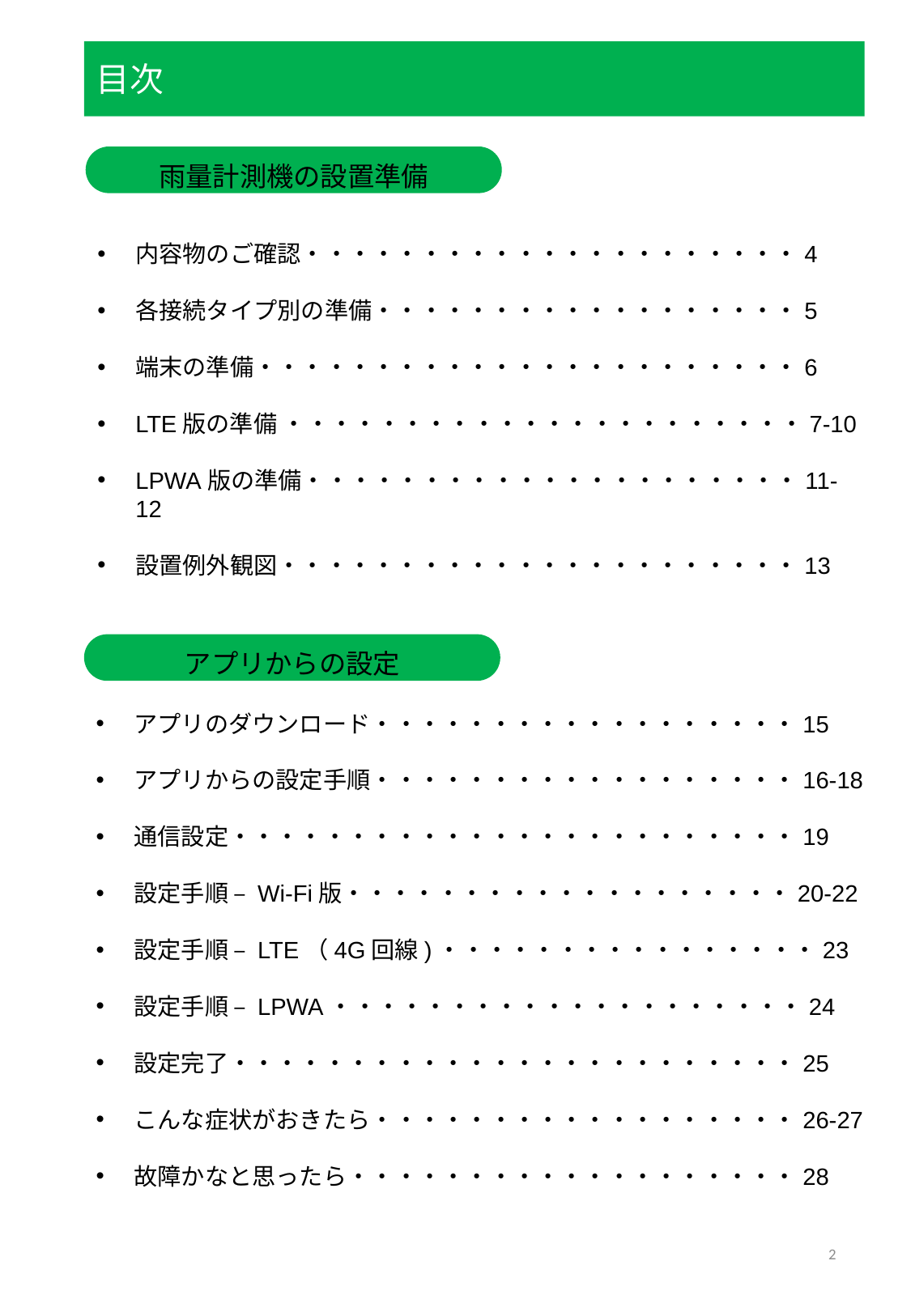

目次
雨量計測機の設置準備
内容物のご確認・・・・・・・・・・・・・・・・・・・・・4

各接続タイプ別の準備・・・・・・・・・・・・・・・・・・5

端末の準備・・・・・・・・・・・・・・・・・・・・・・・6

LTE版の準備 ・・・・・・・・・・・・・・・・・・・・・・7-10

LPWA版の準備・・・・・・・・・・・・・・・・・・・・・11-12

設置例外観図・・・・・・・・・・・・・・・・・・・・・・13

アプリからの設定
アプリのダウンロード・・・・・・・・・・・・・・・・・・15

アプリからの設定手順・・・・・・・・・・・・・・・・・・16-18

通信設定・・・・・・・・・・・・・・・・・・・・・・・・19

設定手順 – Wi-Fi版・・・・・・・・・・・・・・・・・・・20-22

設定手順 – LTE（4G回線)・・・・・・・・・・・・・・・・23

設定手順 – LPWA・・・・・・・・・・・・・・・・・・・・24

設定完了・・・・・・・・・・・・・・・・・・・・・・・・25

こんな症状がおきたら・・・・・・・・・・・・・・・・・・26-27

故障かなと思ったら・・・・・・・・・・・・・・・・・・・28

2